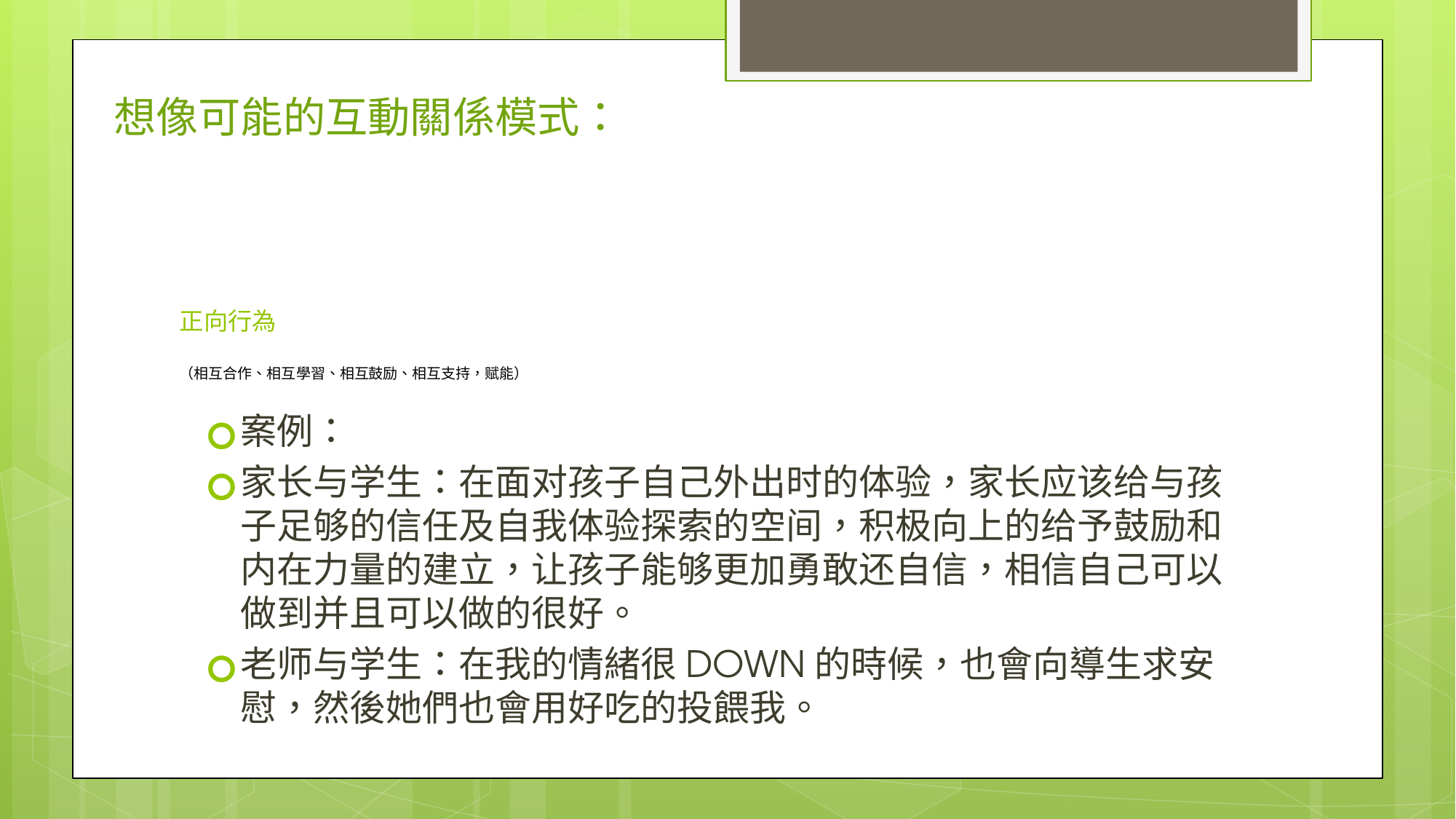

想像可能的互動關係模式：
# 正向行為 （相互合作、相互學習、相互鼓励、相互支持，赋能）
案例：
家长与学生：在面对孩子自己外出时的体验，家长应该给与孩子足够的信任及自我体验探索的空间，积极向上的给予鼓励和内在力量的建立，让孩子能够更加勇敢还自信，相信自己可以做到并且可以做的很好。
老师与学生：在我的情緒很DOWN的時候，也會向導生求安慰，然後她們也會用好吃的投餵我。